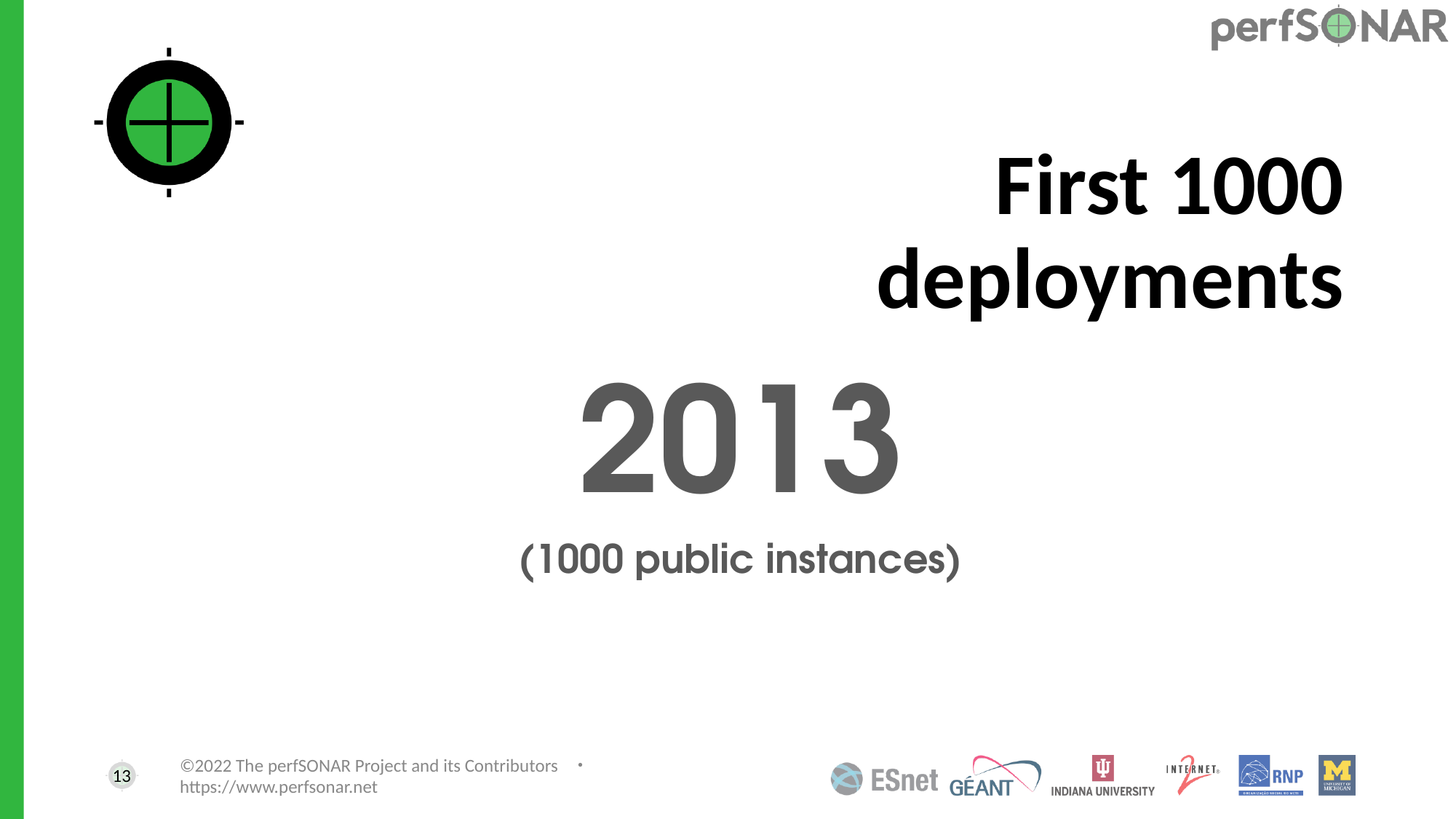

# First 1000 deployments
2013
(1000 public instances)
13
©2022 The perfSONAR Project and its Contributors  ・  https://www.perfsonar.net